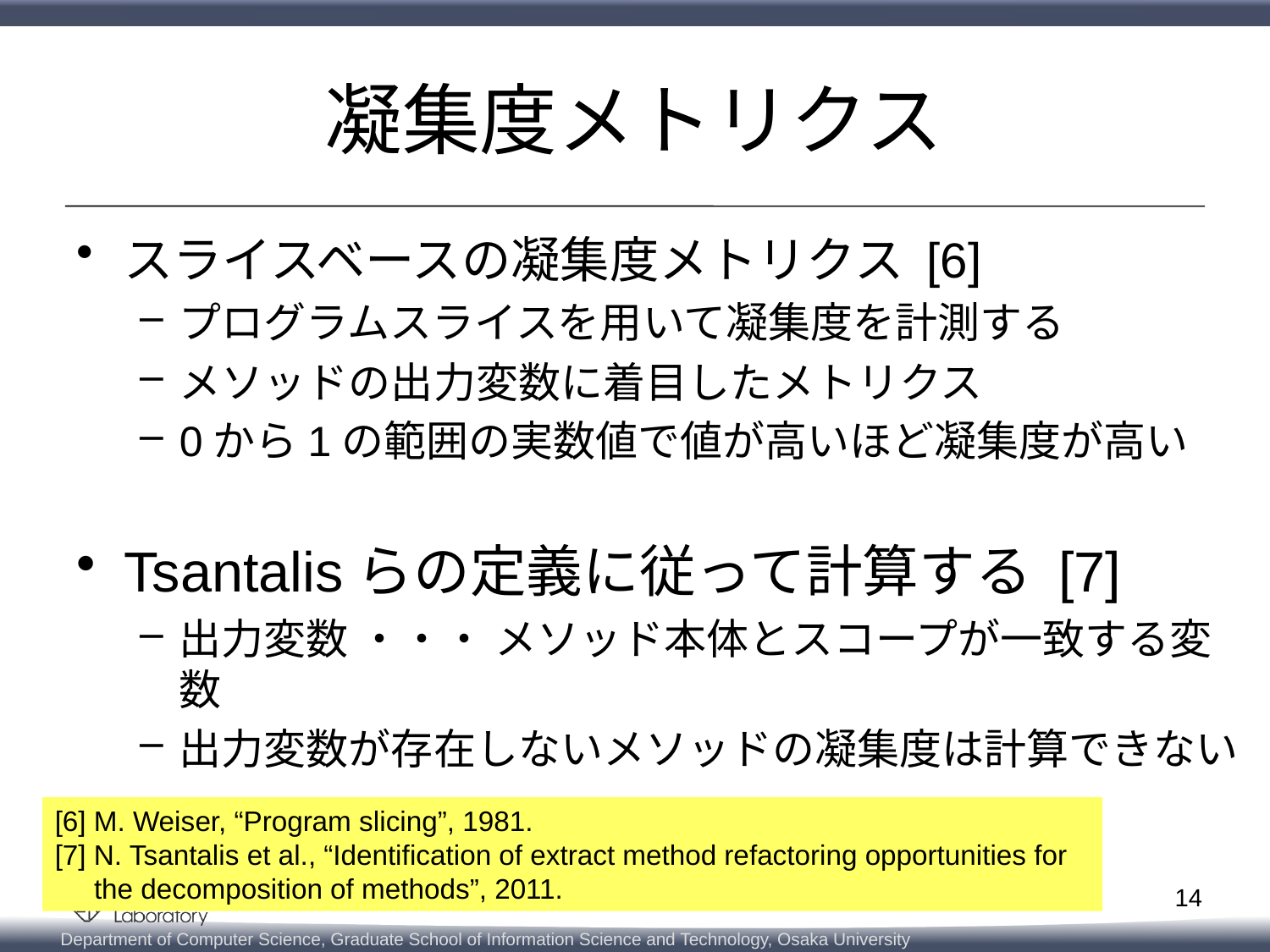

# 凝集度メトリクス
スライスベースの凝集度メトリクス [6]
プログラムスライスを用いて凝集度を計測する
メソッドの出力変数に着目したメトリクス
0から1の範囲の実数値で値が高いほど凝集度が高い

Tsantalisらの定義に従って計算する [7]
出力変数 ・・・ メソッド本体とスコープが一致する変数
出力変数が存在しないメソッドの凝集度は計算できない
[6] M. Weiser, “Program slicing”, 1981.
[7] N. Tsantalis et al., “Identification of extract method refactoring opportunities for
     the decomposition of methods”, 2011.
14